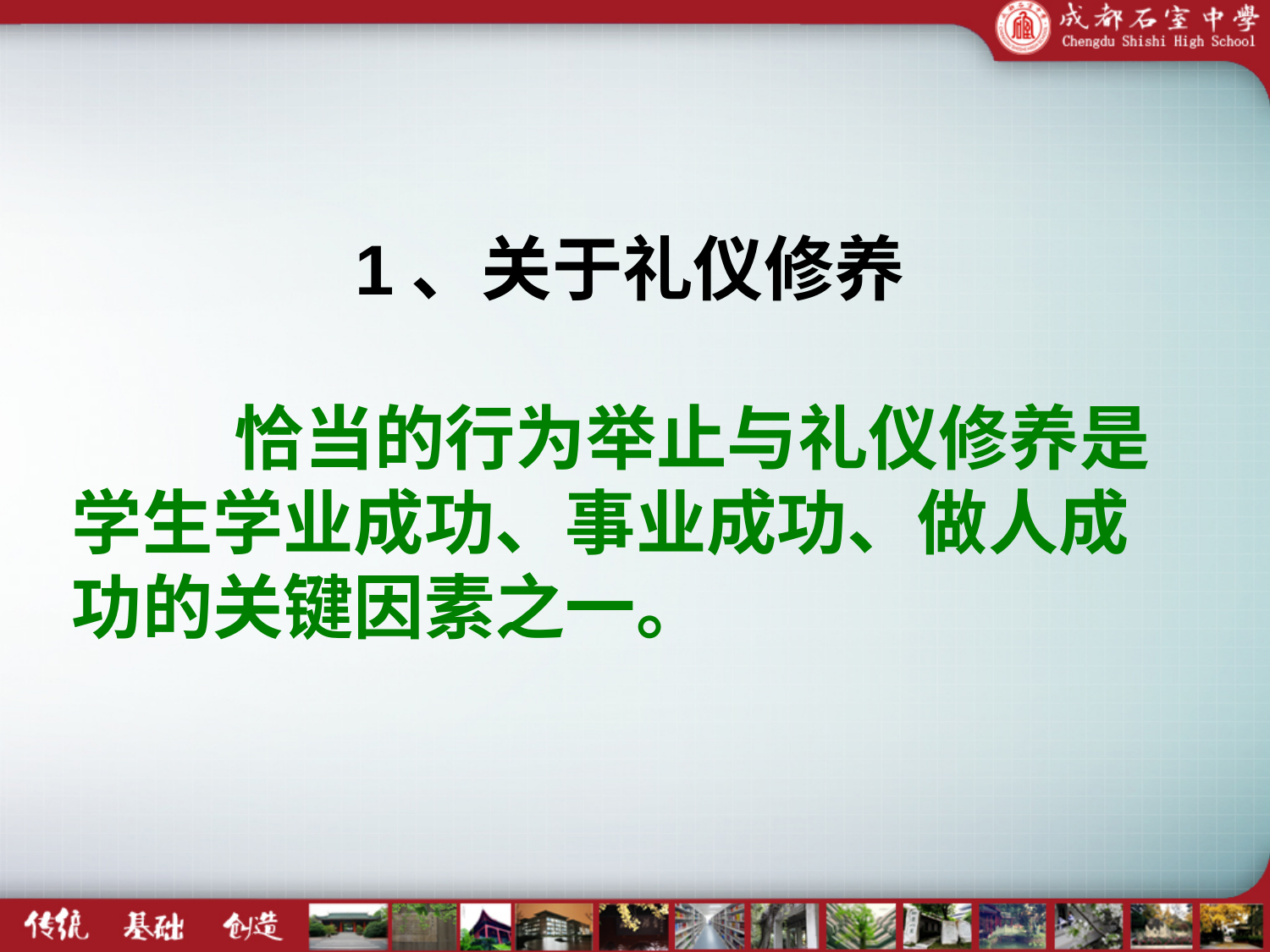

1、关于礼仪修养

         恰当的行为举止与礼仪修养是学生学业成功、事业成功、做人成功的关键因素之一。